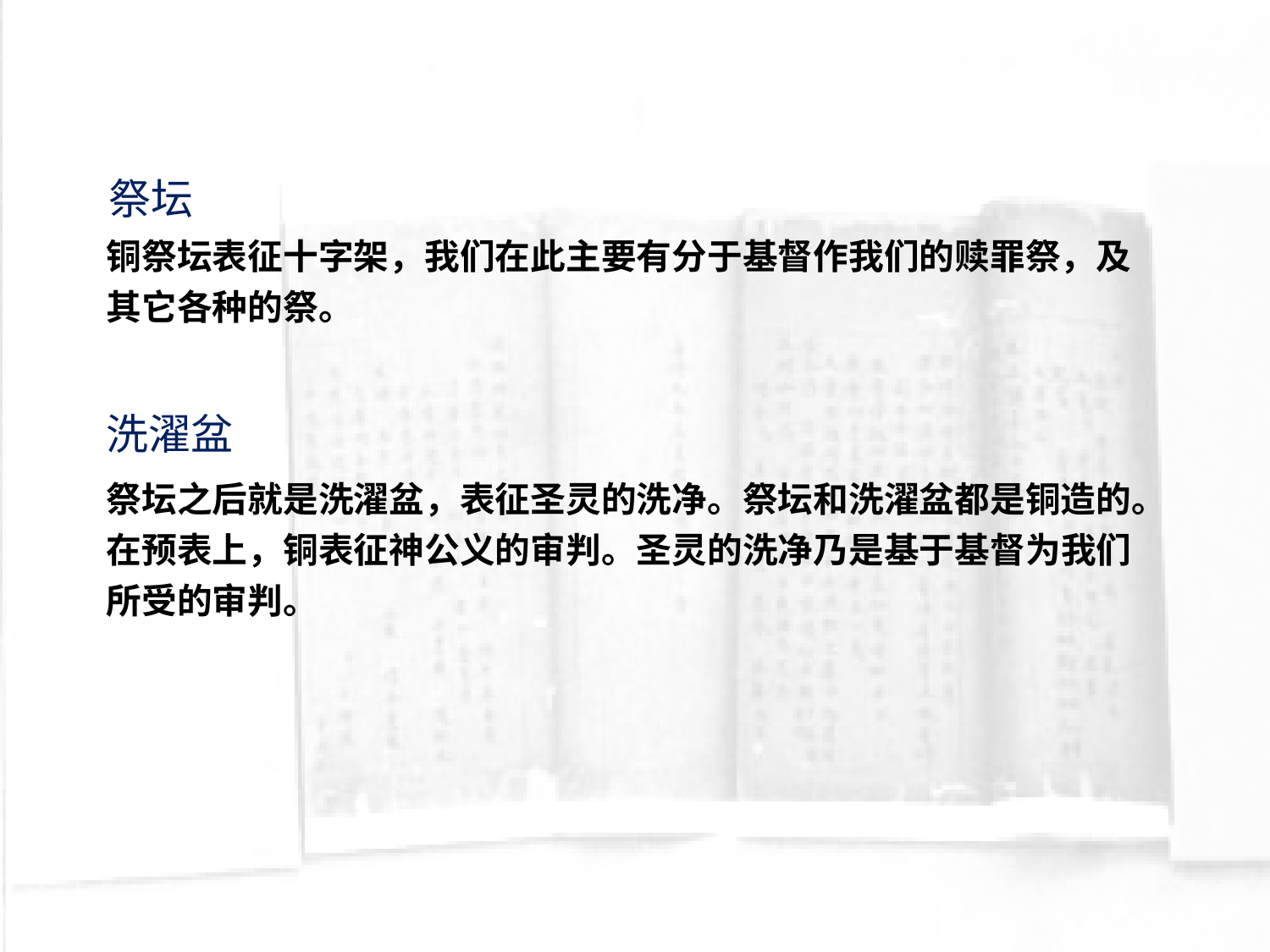

祭坛
铜祭坛表征十字架，我们在此主要有分于基督作我们的赎罪祭，及其它各种的祭。
洗濯盆
祭坛之后就是洗濯盆，表征圣灵的洗净。祭坛和洗濯盆都是铜造的。在预表上，铜表征神公义的审判。圣灵的洗净乃是基于基督为我们所受的审判。